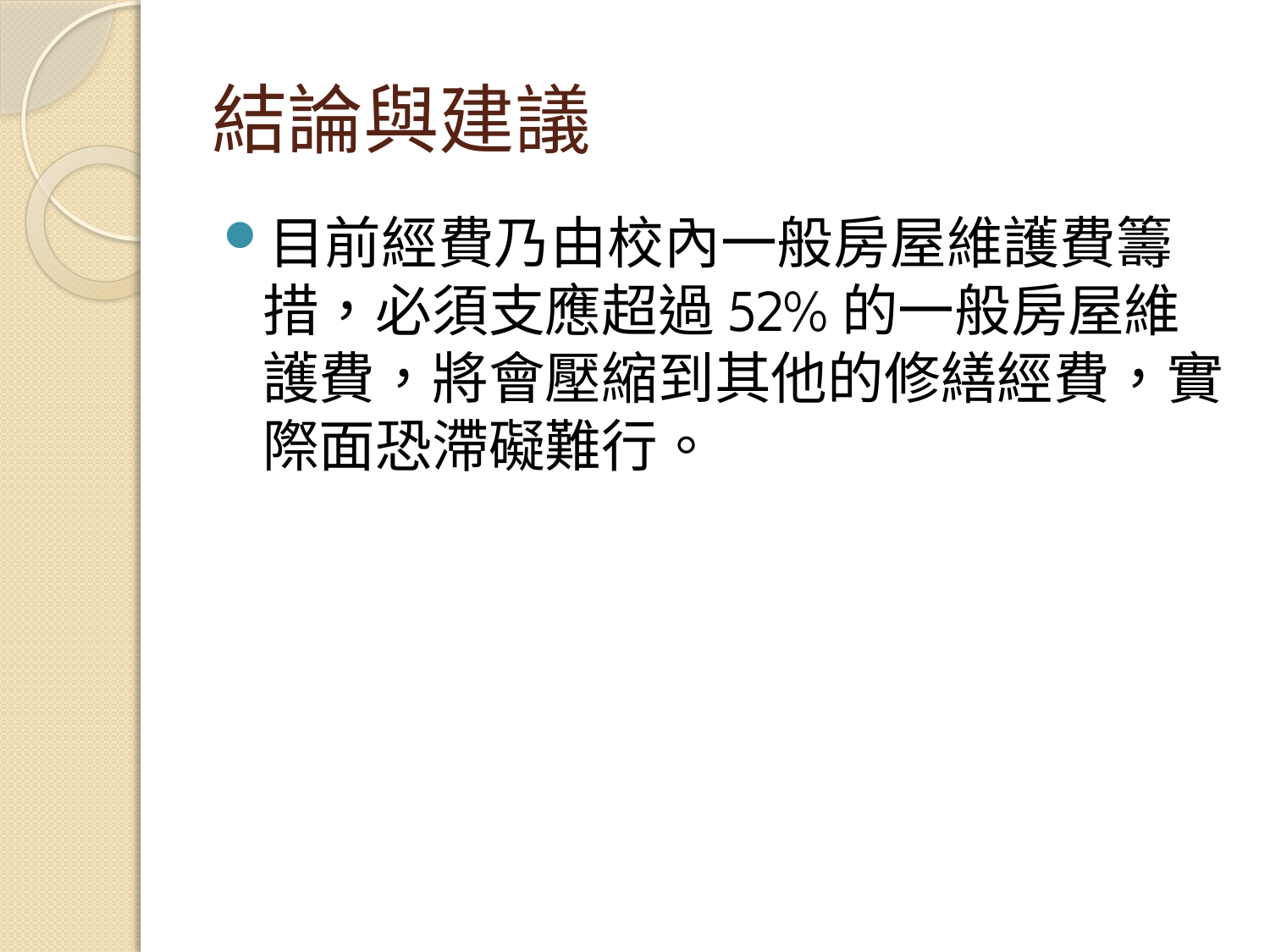

# 結論與建議
目前經費乃由校內一般房屋維護費籌措，必須支應超過52%的一般房屋維護費，將會壓縮到其他的修繕經費，實際面恐滯礙難行。